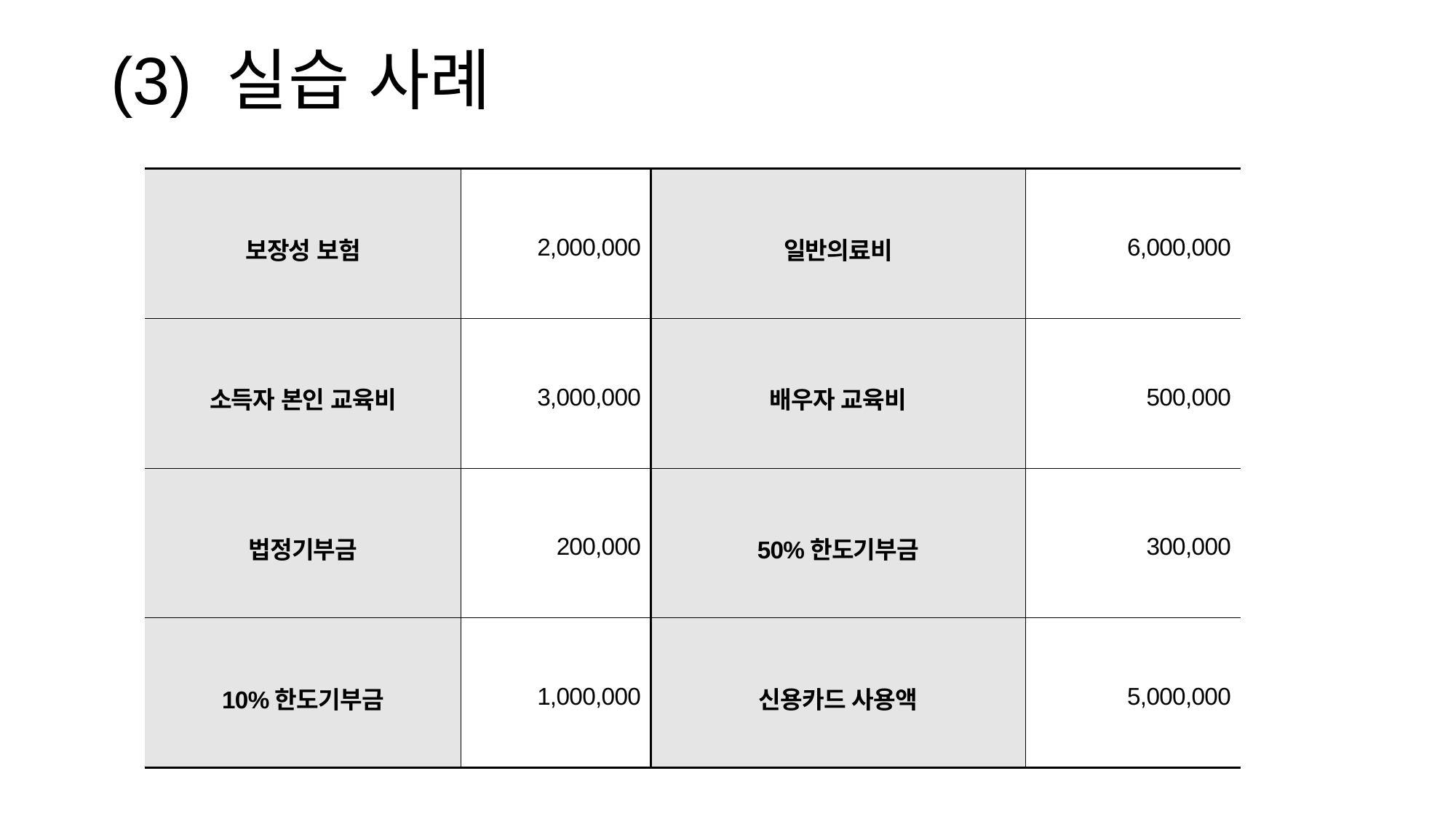

# (3) 실습 사례
| 보장성 보험 | 2,000,000 | 일반의료비 | 6,000,000 |
| --- | --- | --- | --- |
| 소득자 본인 교육비 | 3,000,000 | 배우자 교육비 | 500,000 |
| 법정기부금 | 200,000 | 50%한도기부금 | 300,000 |
| 10%한도기부금 | 1,000,000 | 신용카드 사용액 | 5,000,000 |